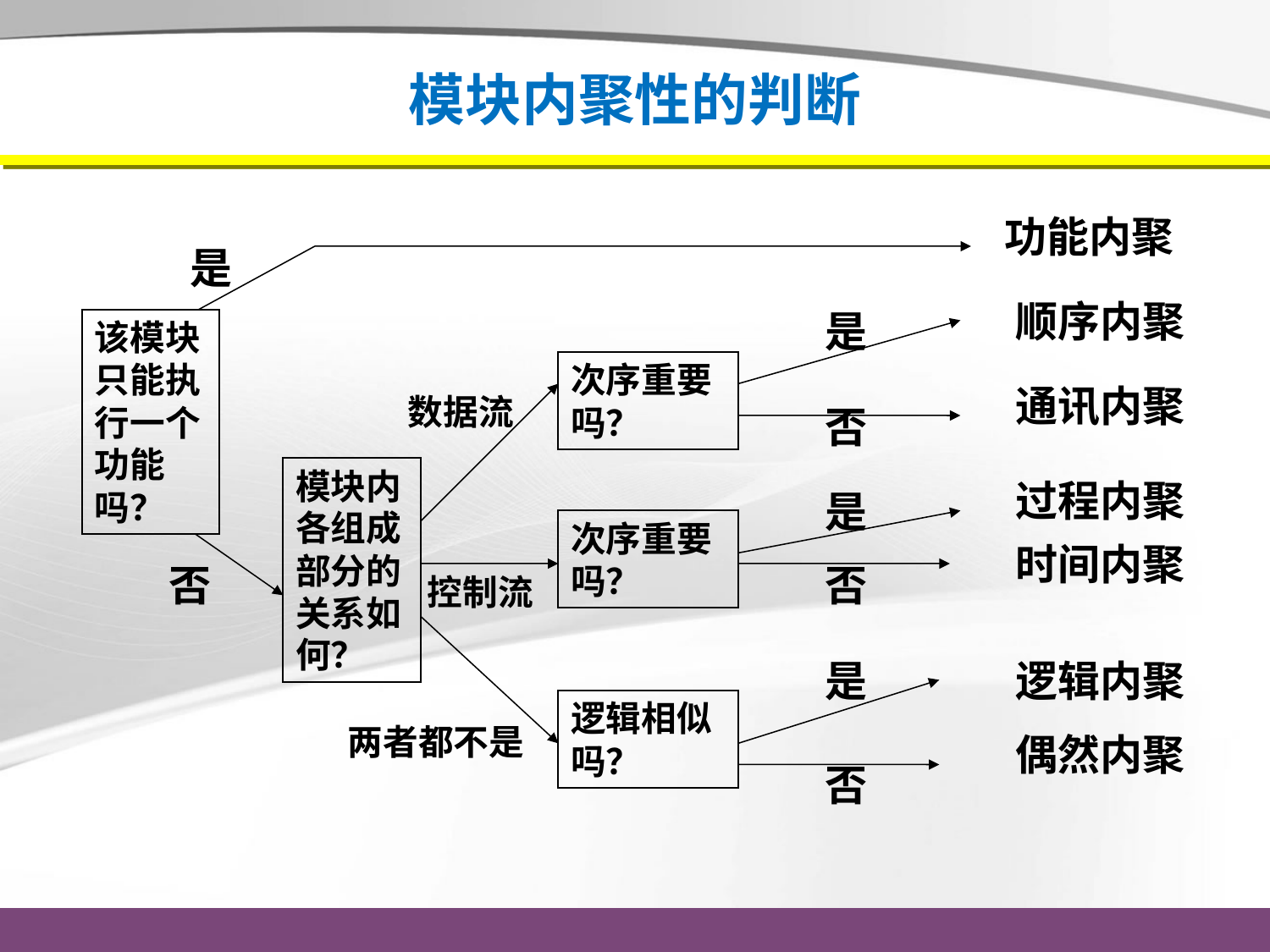

# 模块内聚性的判断
功能内聚
是

顺序内聚
是
该模块只能执行一个功能吗？

次序重要吗？
通讯内聚

数据流
否

模块内各组成部分的关系如何？
过程内聚
是
次序重要吗？

时间内聚

否
否

控制流

是
逻辑内聚

逻辑相似吗？
两者都不是
偶然内聚
否